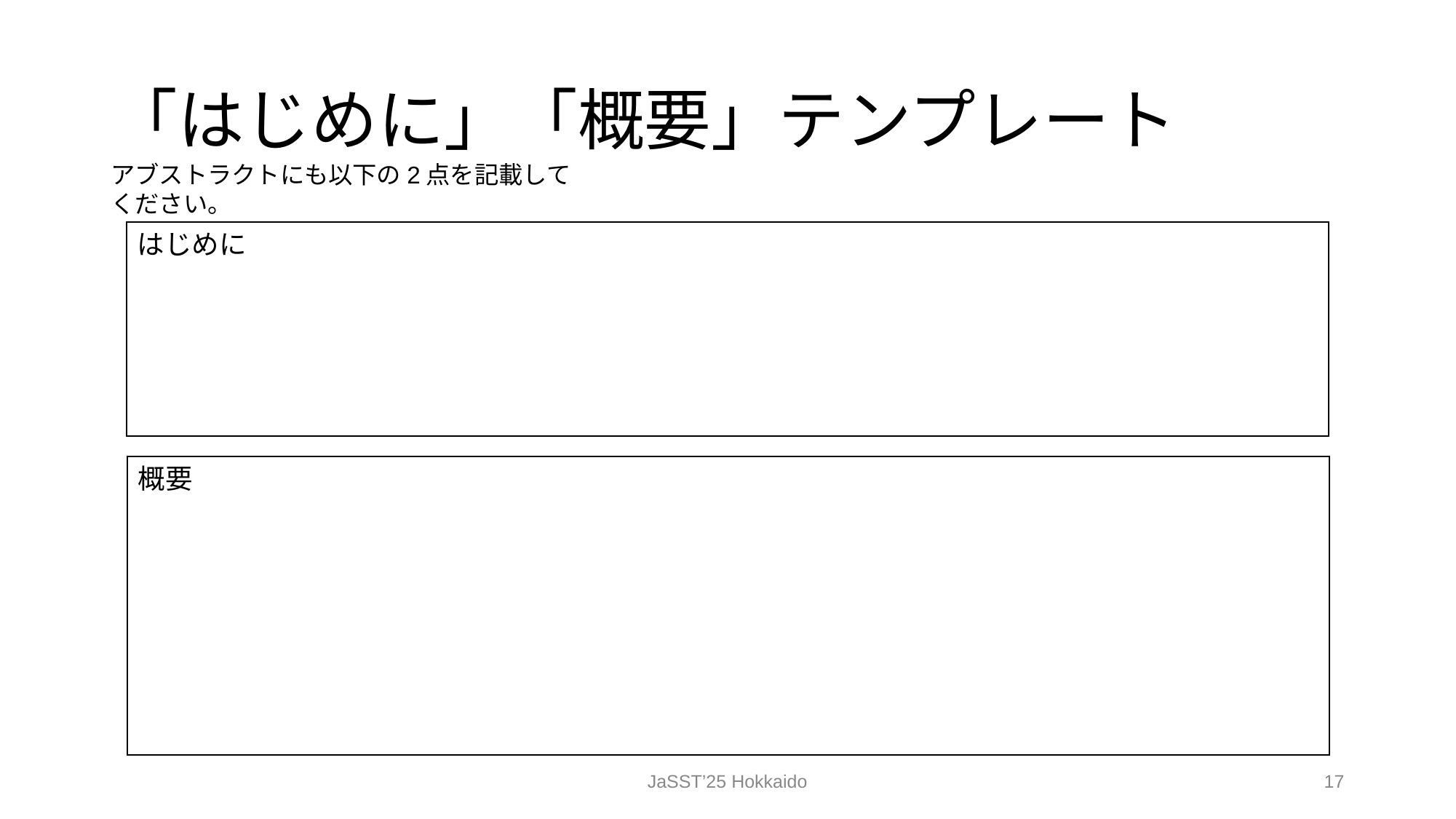

# 「はじめに」「概要」テンプレート
アブストラクトにも以下の2点を記載してください。
はじめに
概要
JaSST’25 Hokkaido
17